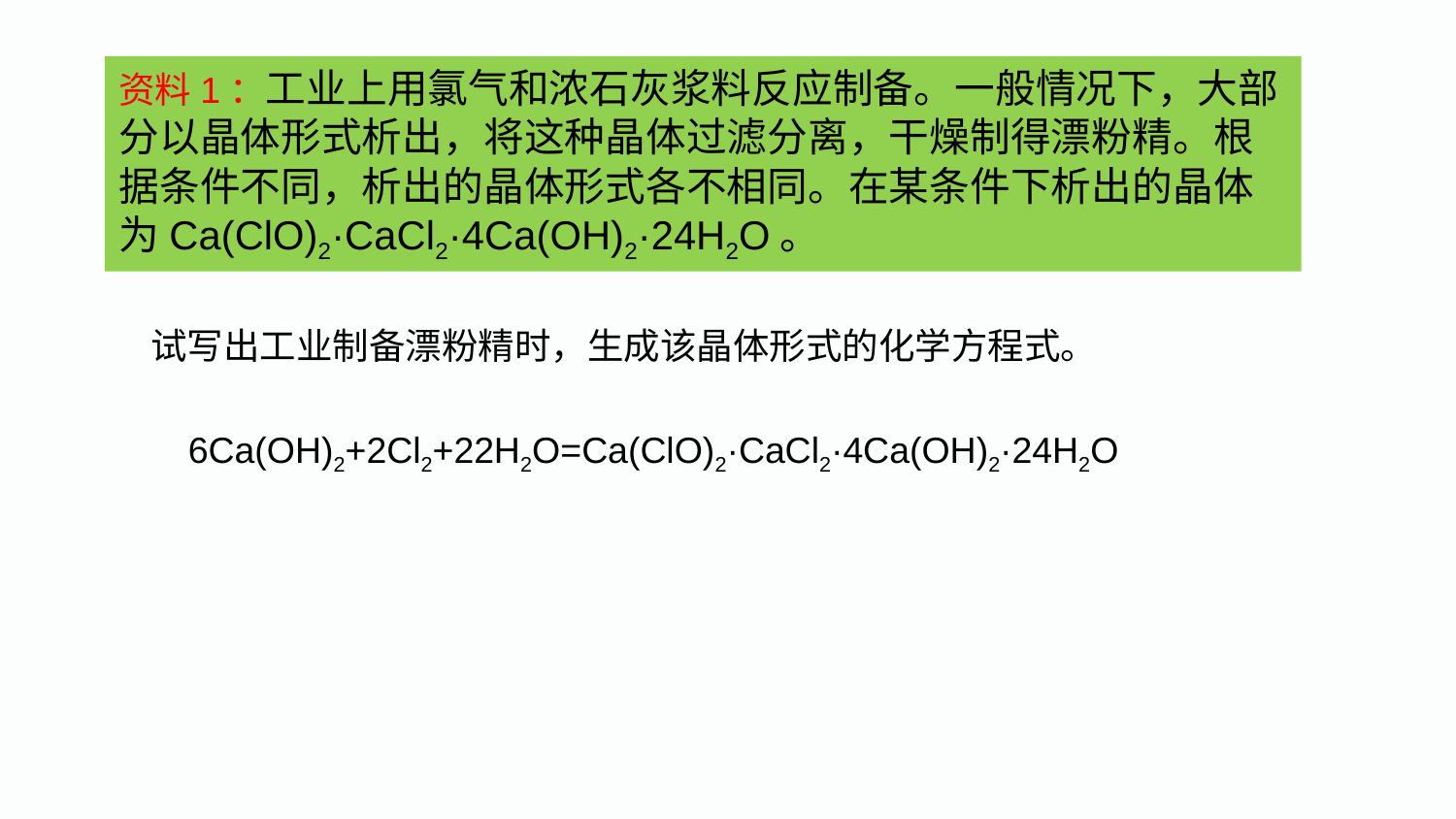

资料1：工业上用氯气和浓石灰浆料反应制备。一般情况下，大部分以晶体形式析出，将这种晶体过滤分离，干燥制得漂粉精。根据条件不同，析出的晶体形式各不相同。在某条件下析出的晶体为Ca(ClO)2·CaCl2·4Ca(OH)2·24H2O。
试写出工业制备漂粉精时，生成该晶体形式的化学方程式。
6Ca(OH)2+2Cl2+22H2O=Ca(ClO)2·CaCl2·4Ca(OH)2·24H2O